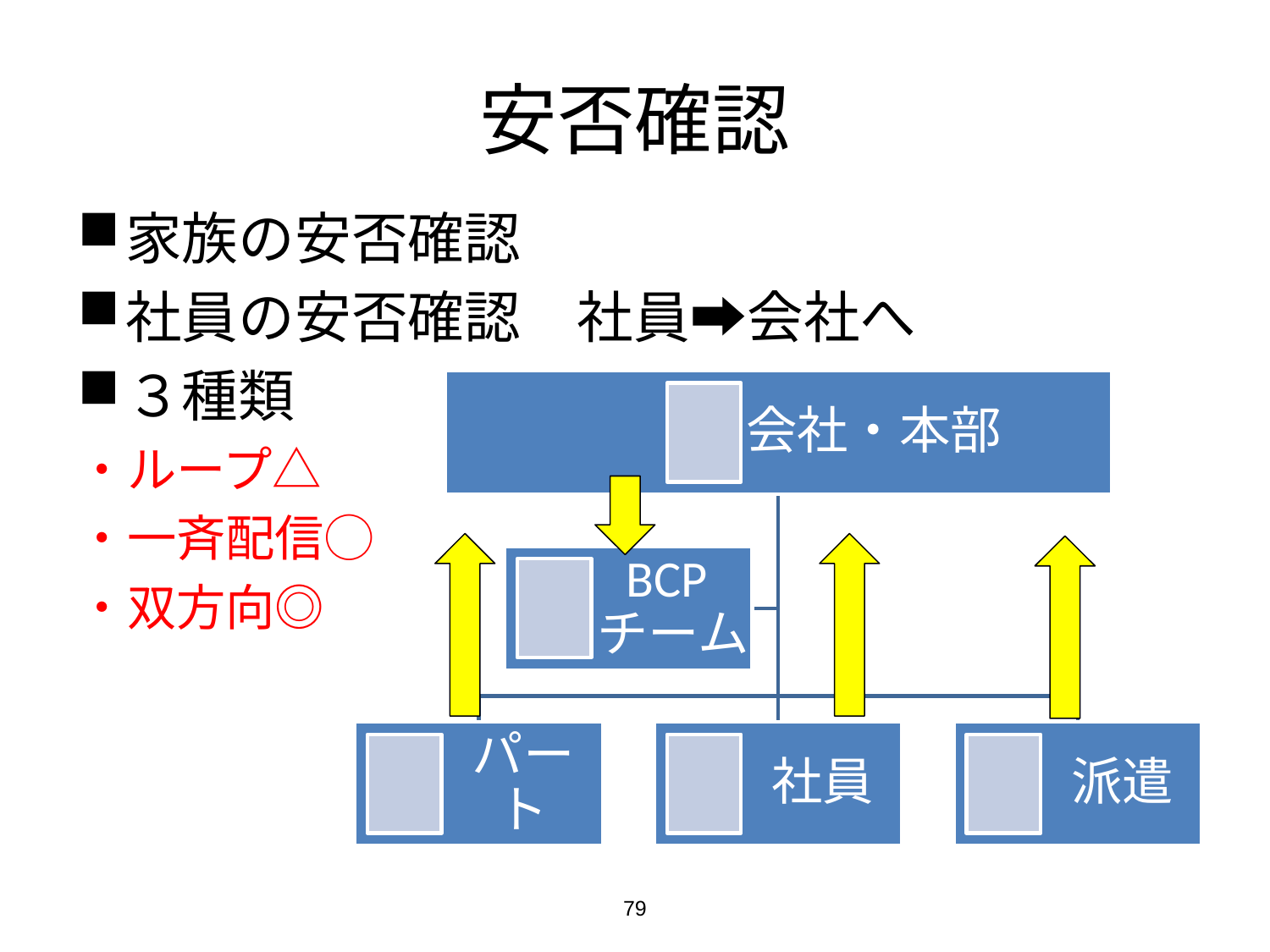

# 安否確認
家族の安否確認
社員の安否確認　社員➡️会社へ
３種類
・ループ△
・一斉配信◯
・双方向◎
　　会社・本部
パート
社員
派遣
BCPチーム

79